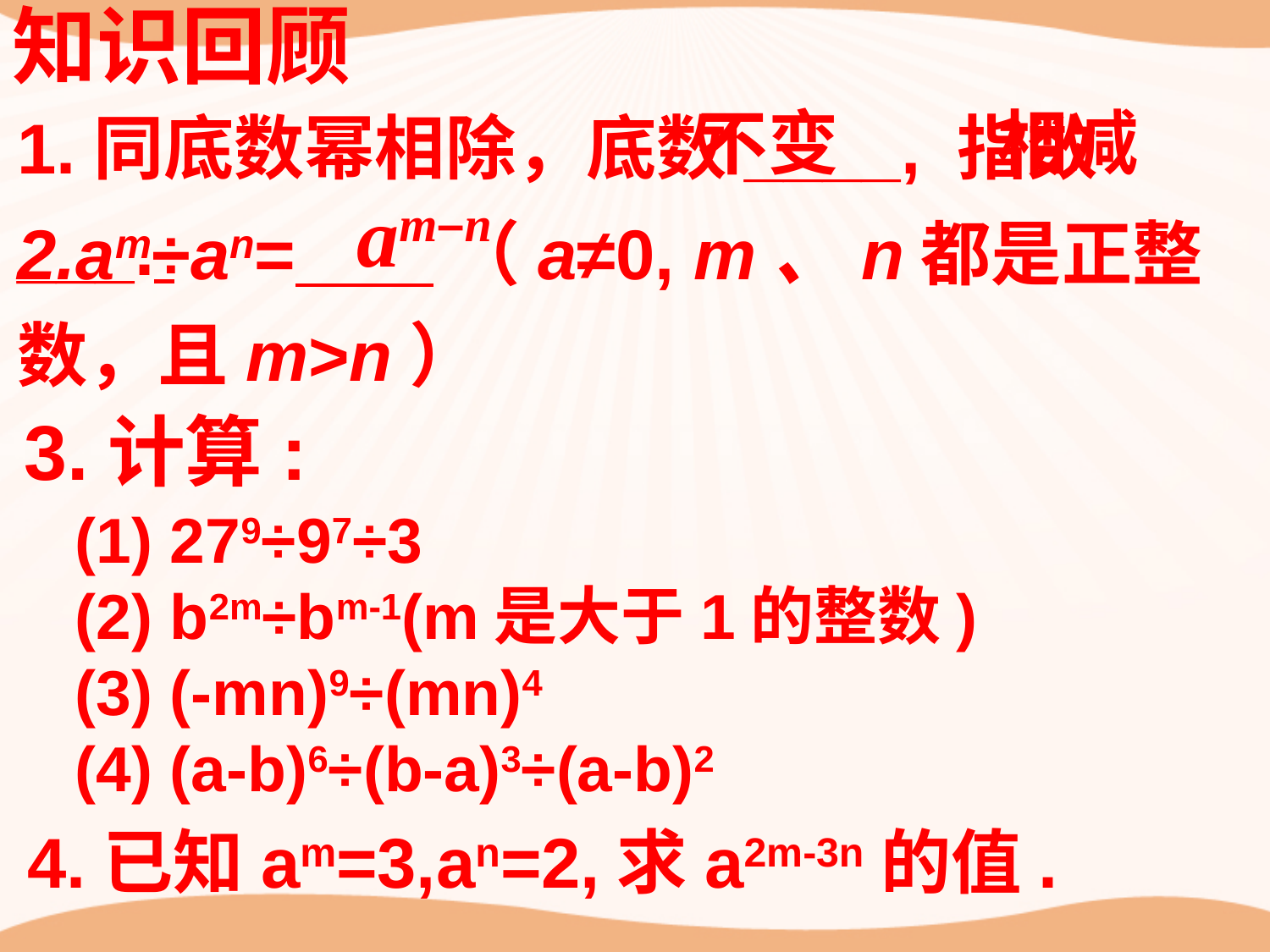

知识回顾
1.同底数幂相除，底数____, 指数___.
不变
相减
am–n
2.am÷an=       （a≠0, m、n都是正整数，且m>n）
3.计算:
 (1) 279÷97÷3
 (2) b2m÷bm-1(m是大于1的整数)
 (3) (-mn)9÷(mn)4
 (4) (a-b)6÷(b-a)3÷(a-b)2

4.已知am=3,an=2,求a2m-3n的值.